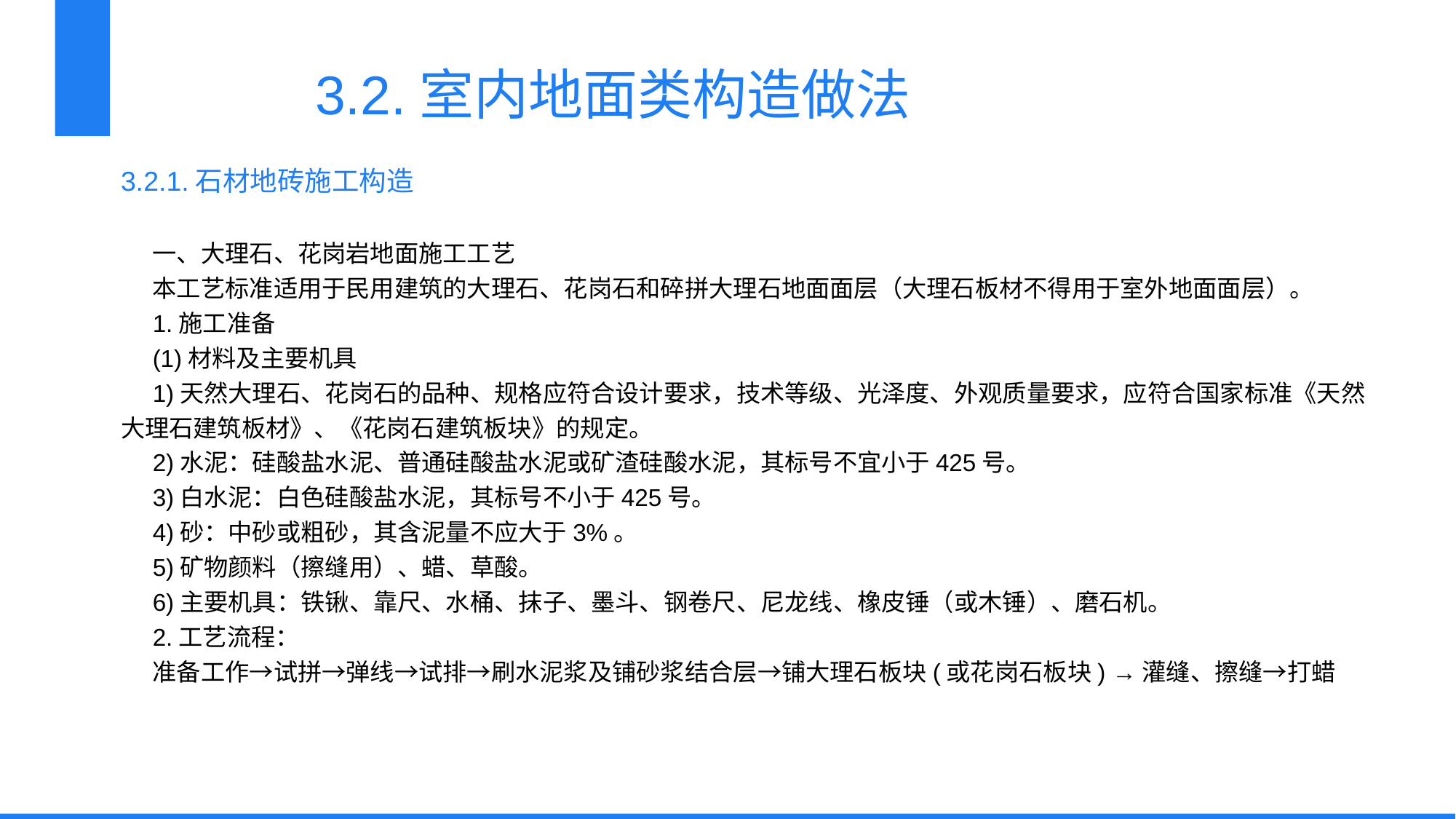

3.2.室内地面类构造做法
3.2.1.石材地砖施工构造

一、大理石、花岗岩地面施工工艺
本工艺标准适用于民用建筑的大理石、花岗石和碎拼大理石地面面层（大理石板材不得用于室外地面面层）。
1.施工准备
(1)材料及主要机具
1)天然大理石、花岗石的品种、规格应符合设计要求，技术等级、光泽度、外观质量要求，应符合国家标准《天然大理石建筑板材》、《花岗石建筑板块》的规定。
2)水泥：硅酸盐水泥、普通硅酸盐水泥或矿渣硅酸水泥，其标号不宜小于425号。
3)白水泥：白色硅酸盐水泥，其标号不小于425号。
4)砂：中砂或粗砂，其含泥量不应大于3%。
5)矿物颜料（擦缝用）、蜡、草酸。
6)主要机具：铁锹、靠尺、水桶、抹子、墨斗、钢卷尺、尼龙线、橡皮锤（或木锤）、磨石机。
2.工艺流程：
准备工作→试拼→弹线→试排→刷水泥浆及铺砂浆结合层→铺大理石板块(或花岗石板块) →灌缝、擦缝→打蜡